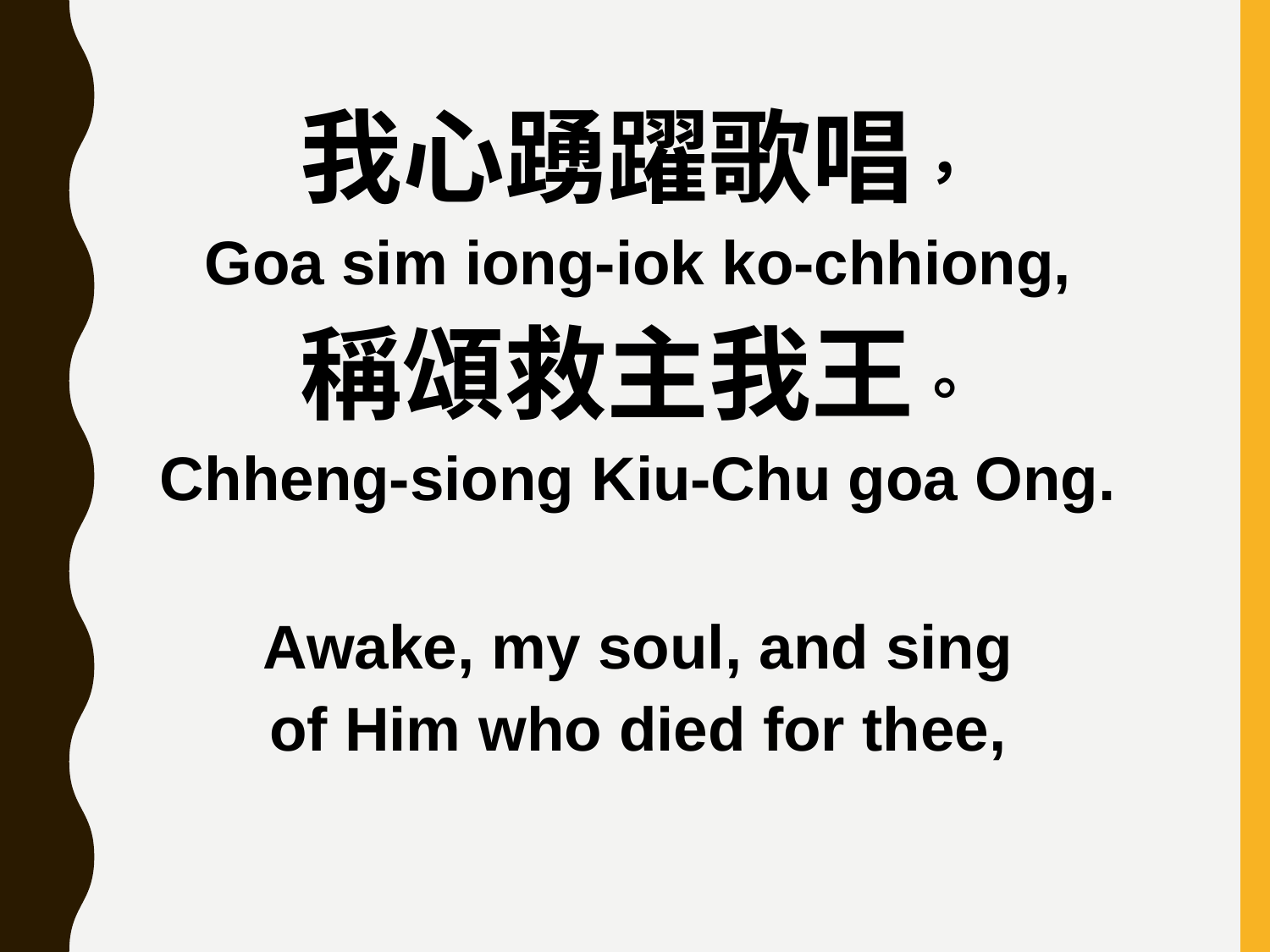

我心踴躍歌唱，
Goa sim iong-iok ko-chhiong,
稱頌救主我王。
Chheng-siong Kiu-Chu goa Ong.
Awake, my soul, and sing
of Him who died for thee,